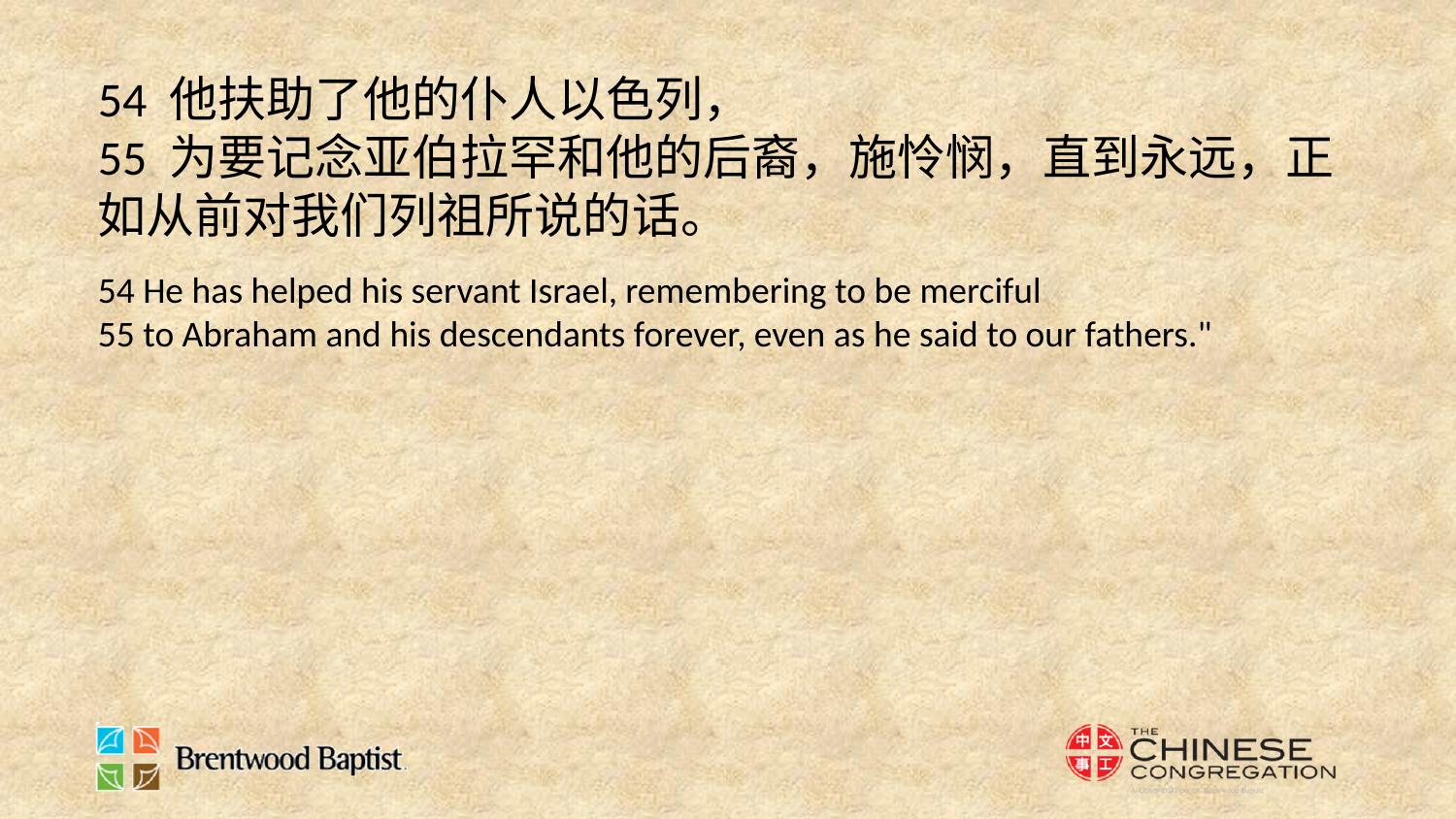

54 他扶助了他的仆人以色列，
55 为要记念亚伯拉罕和他的后裔，施怜悯，直到永远，正如从前对我们列祖所说的话。

54 He has helped his servant Israel, remembering to be merciful
55 to Abraham and his descendants forever, even as he said to our fathers."